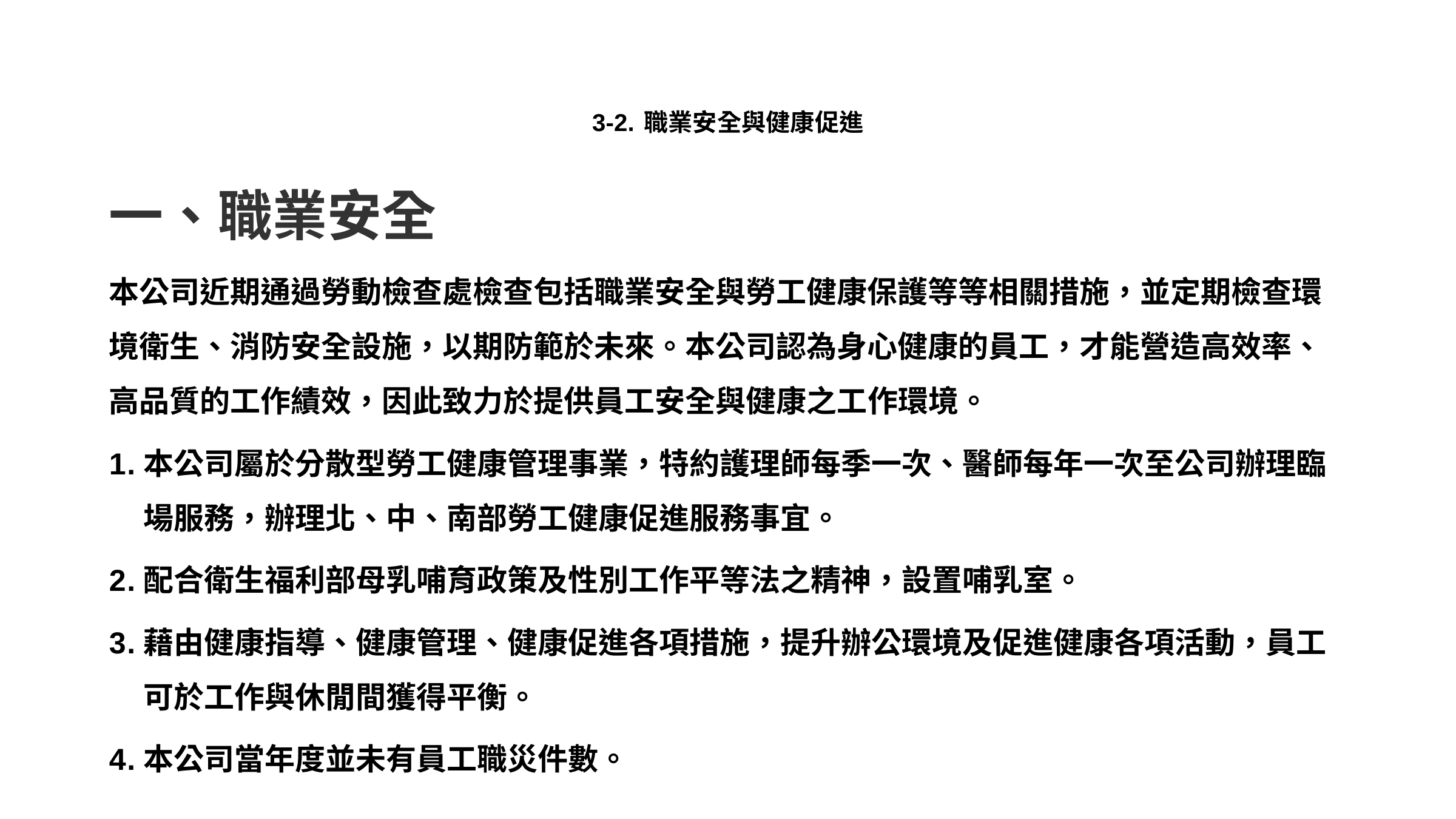

3-2. 職業安全與健康促進
一、職業安全
本公司近期通過勞動檢查處檢查包括職業安全與勞工健康保護等等相關措施，並定期檢查環境衛生、消防安全設施，以期防範於未來。本公司認為身心健康的員工，才能營造高效率、高品質的工作績效，因此致力於提供員工安全與健康之工作環境。
本公司屬於分散型勞工健康管理事業，特約護理師每季一次、醫師每年一次至公司辦理臨場服務，辦理北、中、南部勞工健康促進服務事宜。
配合衛生福利部母乳哺育政策及性別工作平等法之精神，設置哺乳室。
藉由健康指導、健康管理、健康促進各項措施，提升辦公環境及促進健康各項活動，員工可於工作與休閒間獲得平衡。
本公司當年度並未有員工職災件數。